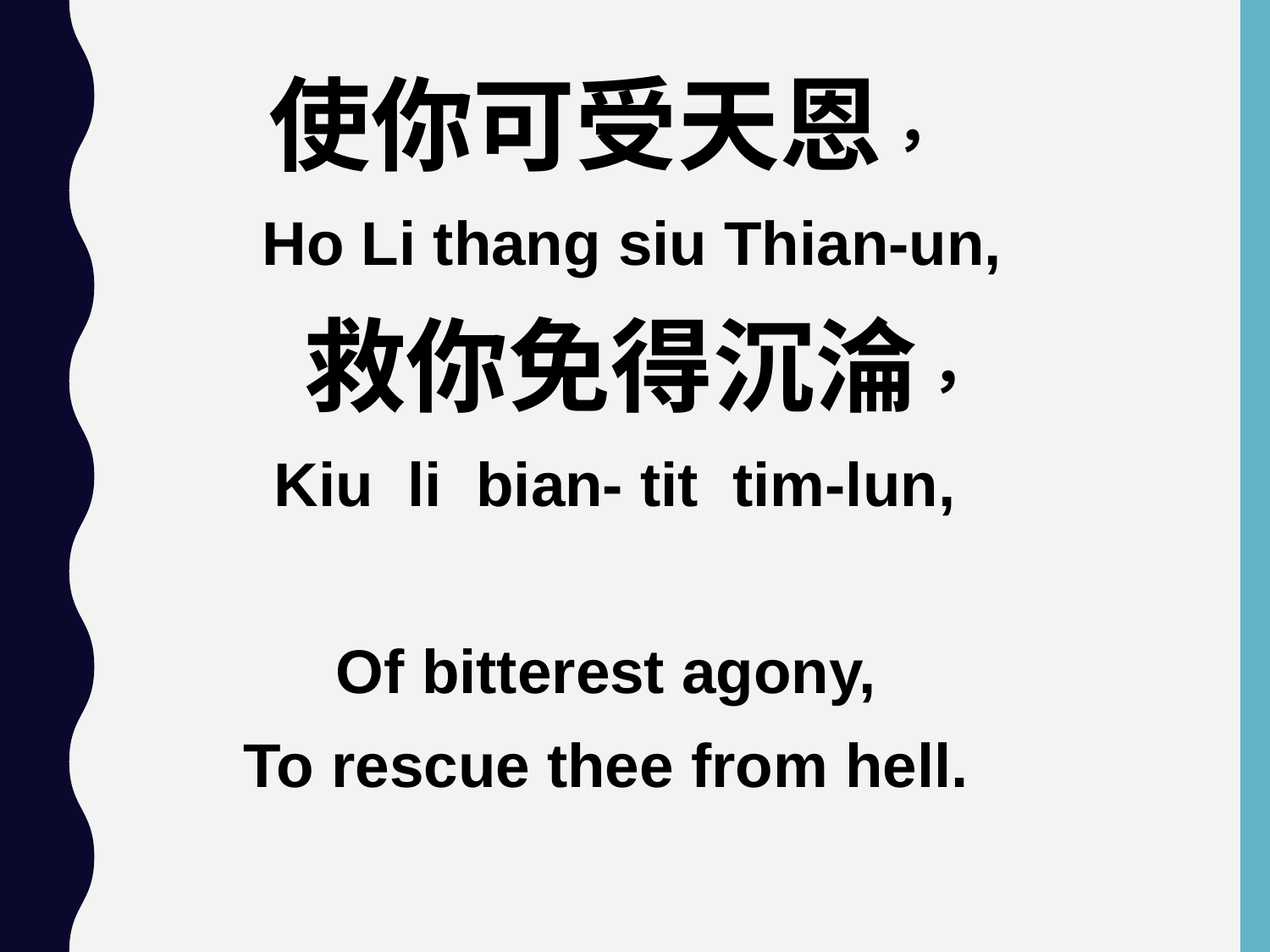

使你可受天恩，
   Ho Li thang siu Thian-un,
  救你免得沉淪，
 Kiu  li  bian- tit  tim-lun,

Of bitterest agony,
To rescue thee from hell.